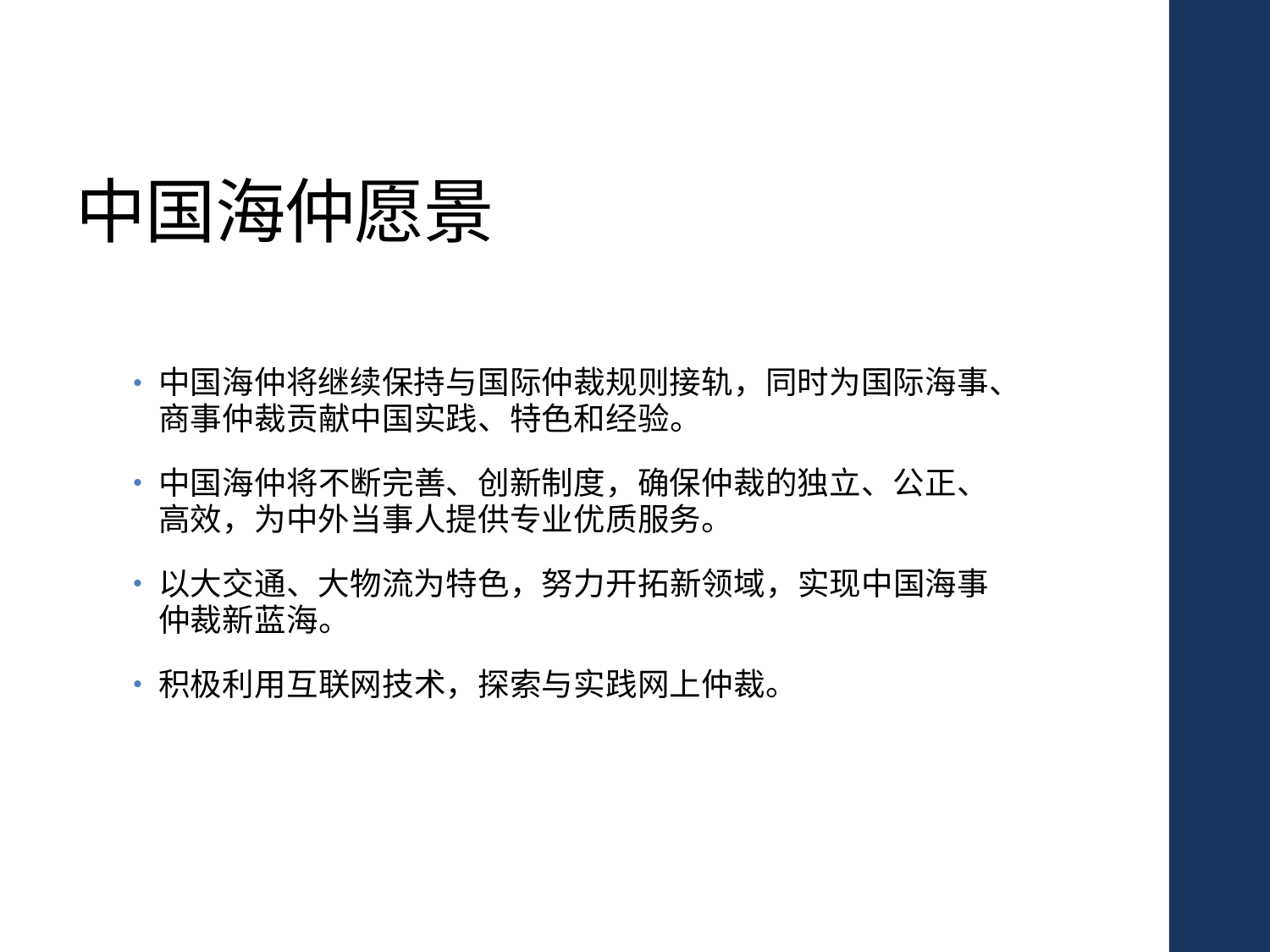

# 中国海仲愿景
中国海仲将继续保持与国际仲裁规则接轨，同时为国际海事、商事仲裁贡献中国实践、特色和经验。
中国海仲将不断完善、创新制度，确保仲裁的独立、公正、高效，为中外当事人提供专业优质服务。
以大交通、大物流为特色，努力开拓新领域，实现中国海事仲裁新蓝海。
积极利用互联网技术，探索与实践网上仲裁。